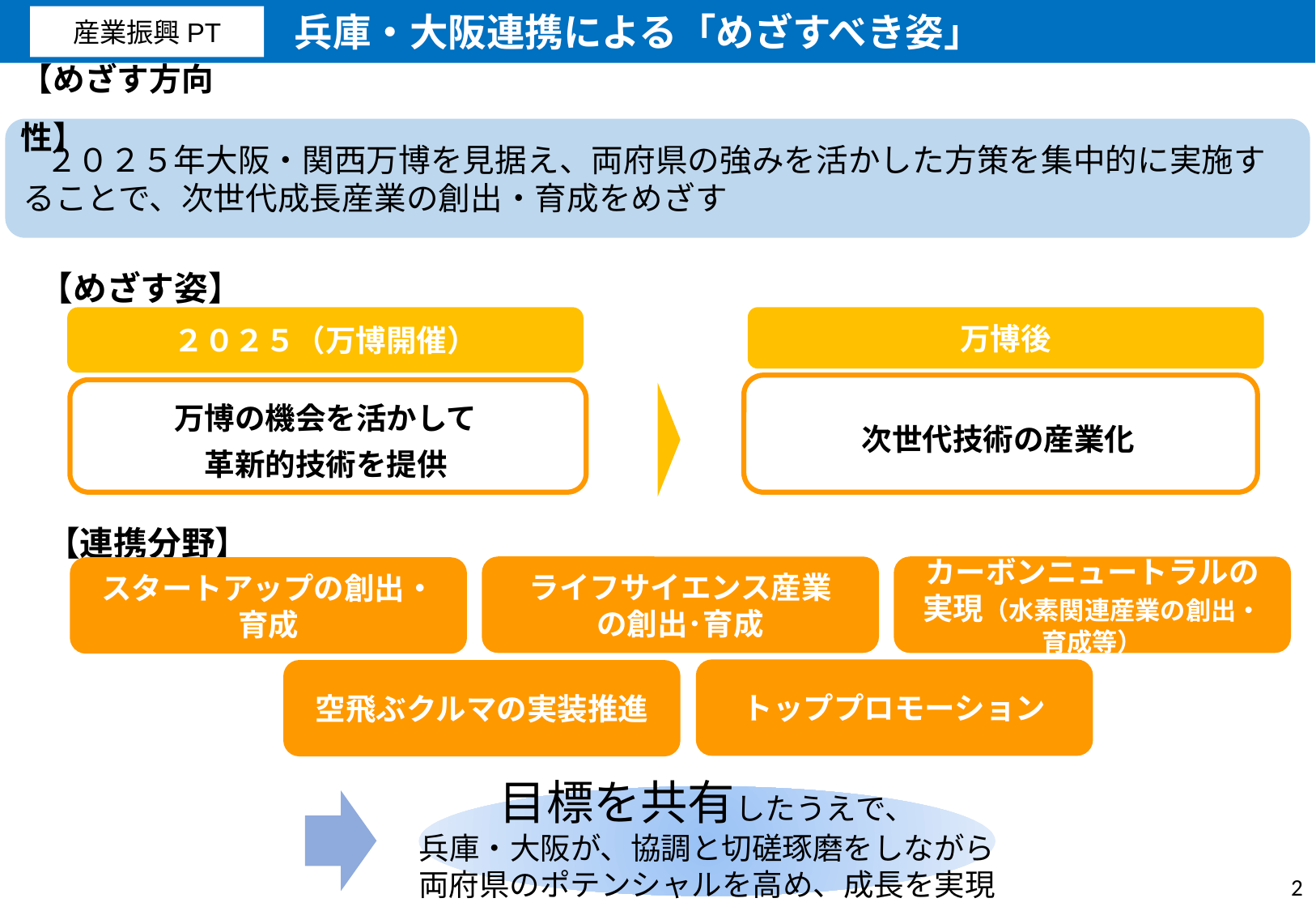

兵庫・大阪連携による「めざすべき姿」
産業振興PT
【めざす方向性】
　２０２５年大阪・関西万博を見据え、両府県の強みを活かした方策を集中的に実施することで、次世代成長産業の創出・育成をめざす

【めざす姿】
２０２５（万博開催）
万博後
次世代技術の産業化
万博の機会を活かして
革新的技術を提供

【連携分野】
ライフサイエンス産業
の創出･育成
カーボンニュートラルの実現（水素関連産業の創出・育成等）
スタートアップの創出・育成
トッププロモーション
空飛ぶクルマの実装推進
目標を共有したうえで、
兵庫・大阪が、協調と切磋琢磨をしながら
両府県のポテンシャルを高め、成長を実現

2